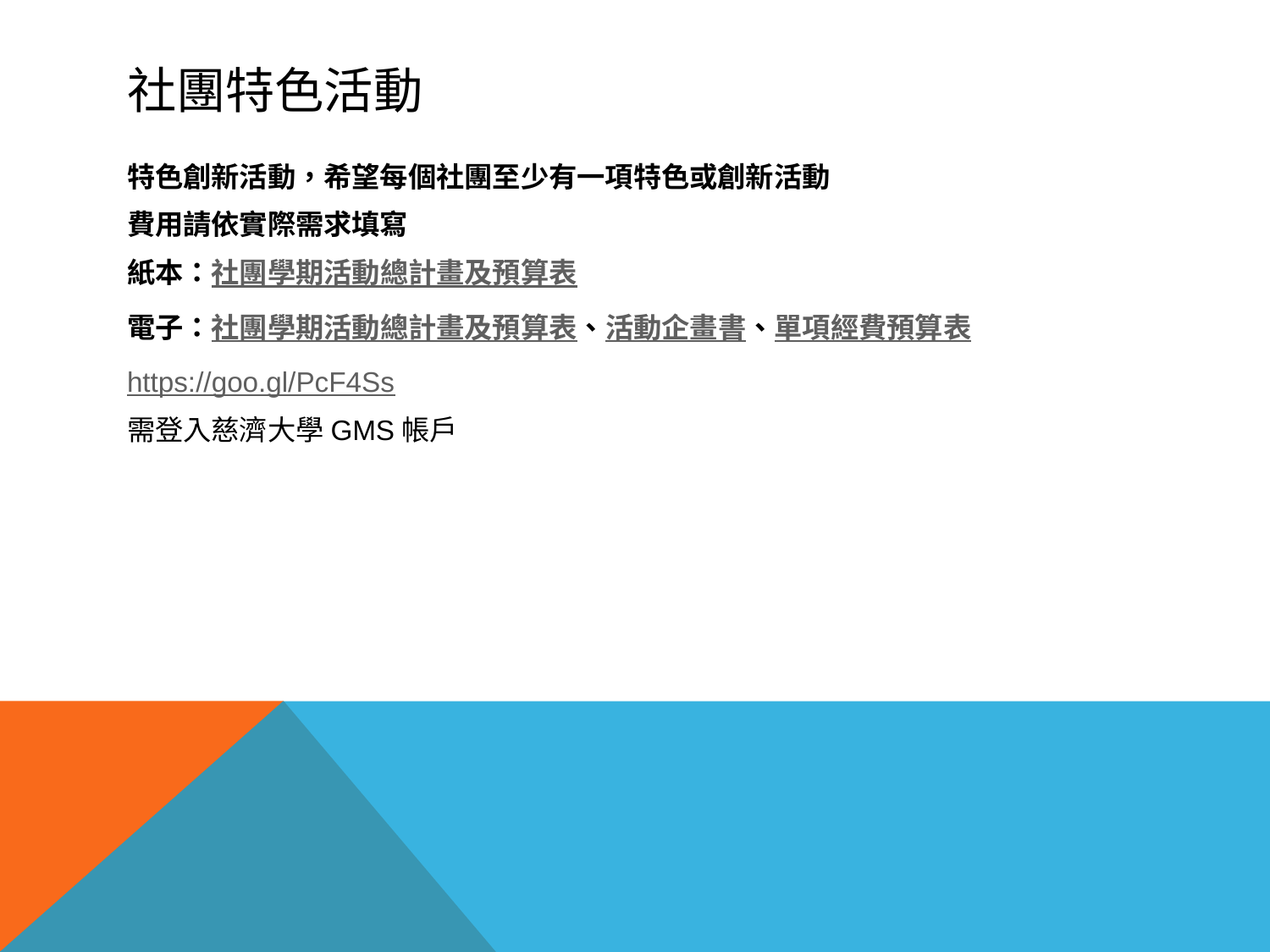

# 社團特色活動
特色創新活動，希望每個社團至少有一項特色或創新活動
費用請依實際需求填寫
紙本：社團學期活動總計畫及預算表
電子：社團學期活動總計畫及預算表、活動企畫書、單項經費預算表
https://goo.gl/PcF4Ss
需登入慈濟大學GMS帳戶